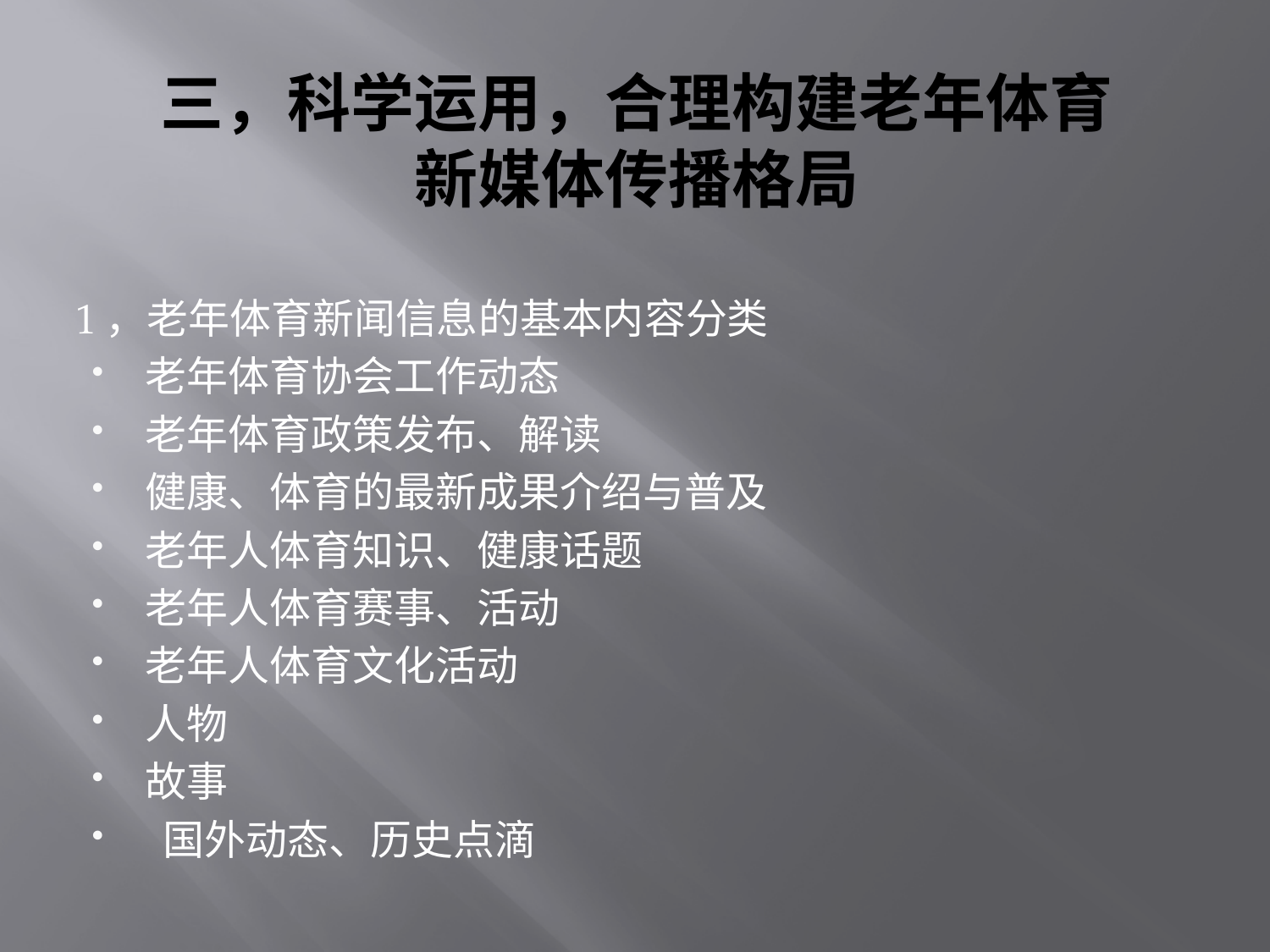

# 三，科学运用，合理构建老年体育 新媒体传播格局
1，老年体育新闻信息的基本内容分类
老年体育协会工作动态
老年体育政策发布、解读
健康、体育的最新成果介绍与普及
老年人体育知识、健康话题
老年人体育赛事、活动
老年人体育文化活动
人物
故事
 国外动态、历史点滴